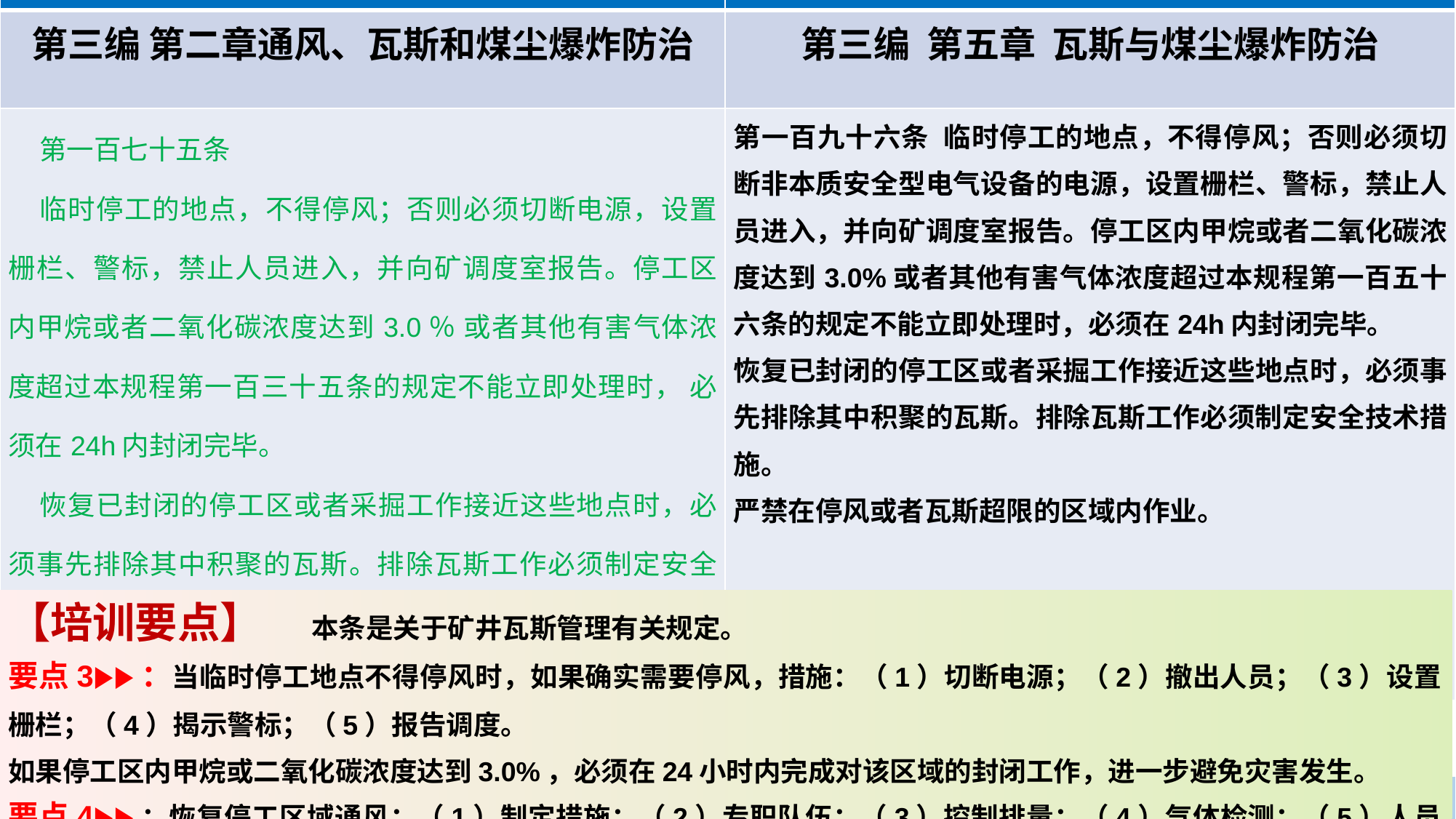

| 《煤矿安全规程》（2022版） | 《煤矿安全规程》（2025版） |
| --- | --- |
| 第三编 第二章通风、瓦斯和煤尘爆炸防治 | 第三编 第五章 瓦斯与煤尘爆炸防治 |
| 第一百七十五条 临时停工的地点，不得停风；否则必须切断电源，设置栅栏、警标，禁止人员进入，并向矿调度室报告。停工区内甲烷或者二氧化碳浓度达到3.0％ 或者其他有害气体浓度超过本规程第一百三十五条的规定不能立即处理时， 必须在24h内封闭完毕。 恢复已封闭的停工区或者采掘工作接近这些地点时，必须事先排除其中积聚的瓦斯。排除瓦斯工作必须制定安全技术措施。 严禁在停风或者瓦斯超限的区域内作业。 | 第一百九十六条 临时停工的地点，不得停风；否则必须切断非本质安全型电气设备的电源，设置栅栏、警标，禁止人员进入，并向矿调度室报告。停工区内甲烷或者二氧化碳浓度达到3.0%或者其他有害气体浓度超过本规程第一百五十六条的规定不能立即处理时，必须在24h内封闭完毕。 恢复已封闭的停工区或者采掘工作接近这些地点时，必须事先排除其中积聚的瓦斯。排除瓦斯工作必须制定安全技术措施。 严禁在停风或者瓦斯超限的区域内作业。 |
【培训要点】      本条是关于矿井瓦斯管理有关规定。
要点3▶▶：当临时停工地点不得停风时，如果确实需要停风，措施：（1）切断电源；（2）撤出人员；（3）设置栅栏；（4）揭示警标；（5）报告调度。
如果停工区内甲烷或二氧化碳浓度达到3.0%，必须在24小时内完成对该区域的封闭工作，进一步避免灾害发生。
要点4▶▶：恢复停工区域通风：（1）制定措施；（2）专职队伍；（3）控制排量；（4）气体检测；（5）人员安全（6）上报过程；（7）及时记录